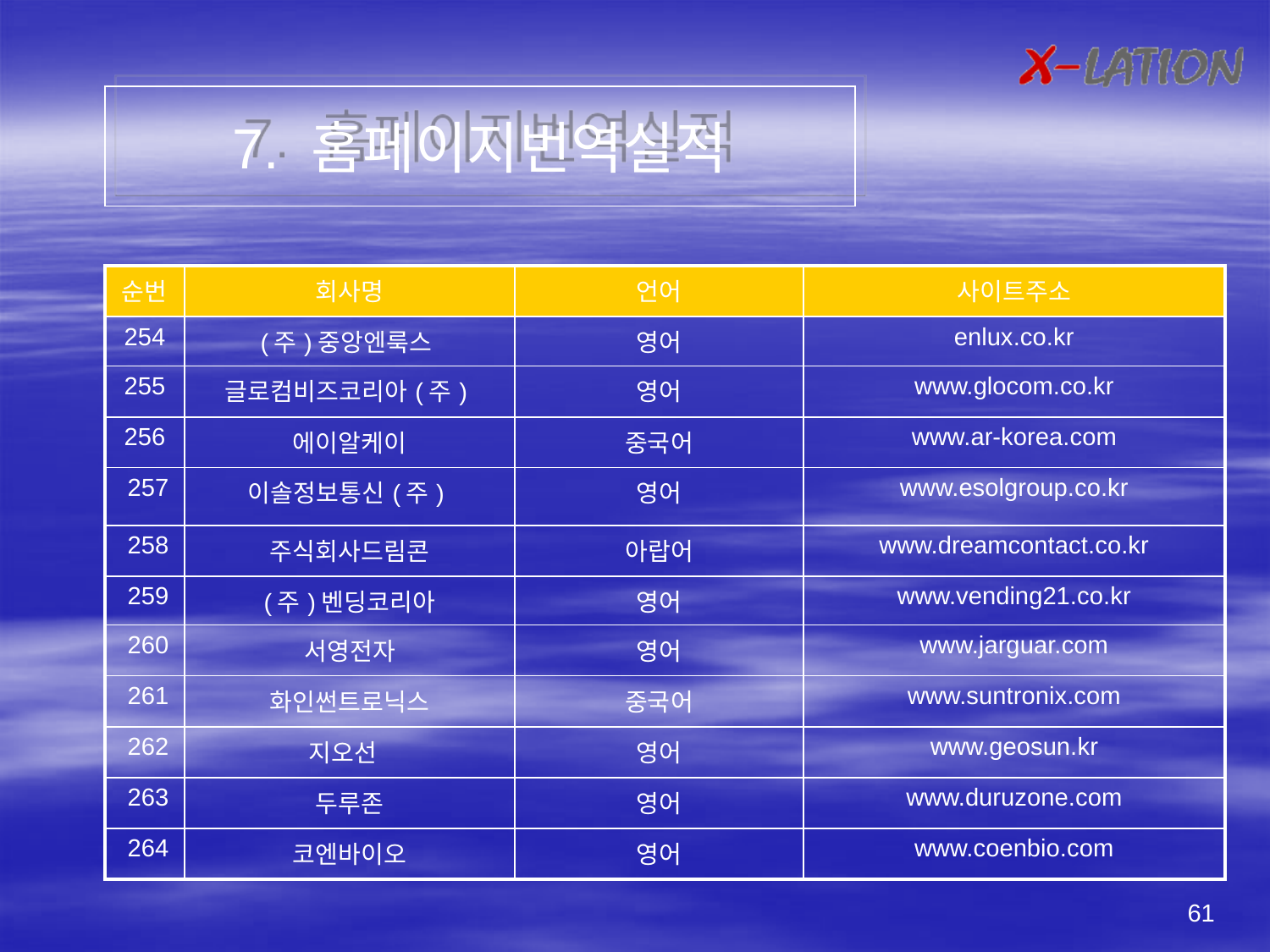

7. 홈페이지번역실적
| 순번 | 회사명 | 언어 | 사이트주소 |
| --- | --- | --- | --- |
| 254 | (주)중앙엔룩스 | 영어 | enlux.co.kr |
| 255 | 글로컴비즈코리아(주) | 영어 | www.glocom.co.kr |
| 256 | 에이알케이 | 중국어 | www.ar-korea.com |
| 257 | 이솔정보통신(주) | 영어 | www.esolgroup.co.kr |
| 258 | 주식회사드림콘 | 아랍어 | www.dreamcontact.co.kr |
| 259 | (주)벤딩코리아 | 영어 | www.vending21.co.kr |
| 260 | 서영전자 | 영어 | www.jarguar.com |
| 261 | 화인썬트로닉스 | 중국어 | www.suntronix.com |
| 262 | 지오선 | 영어 | www.geosun.kr |
| 263 | 두루존 | 영어 | www.duruzone.com |
| 264 | 코엔바이오 | 영어 | www.coenbio.com |
61